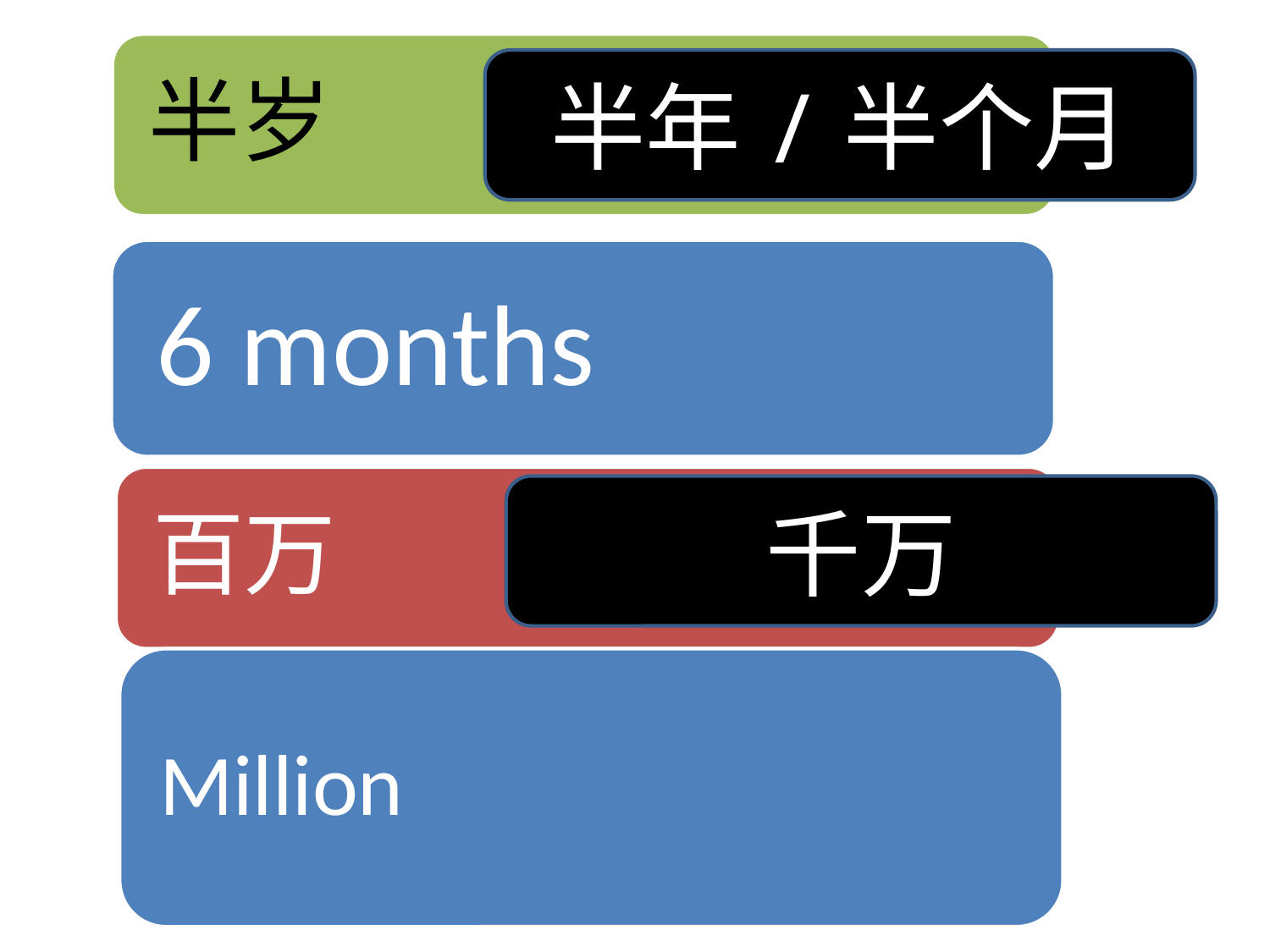

半岁
半年/半个月

6 months

百万
千万

Million